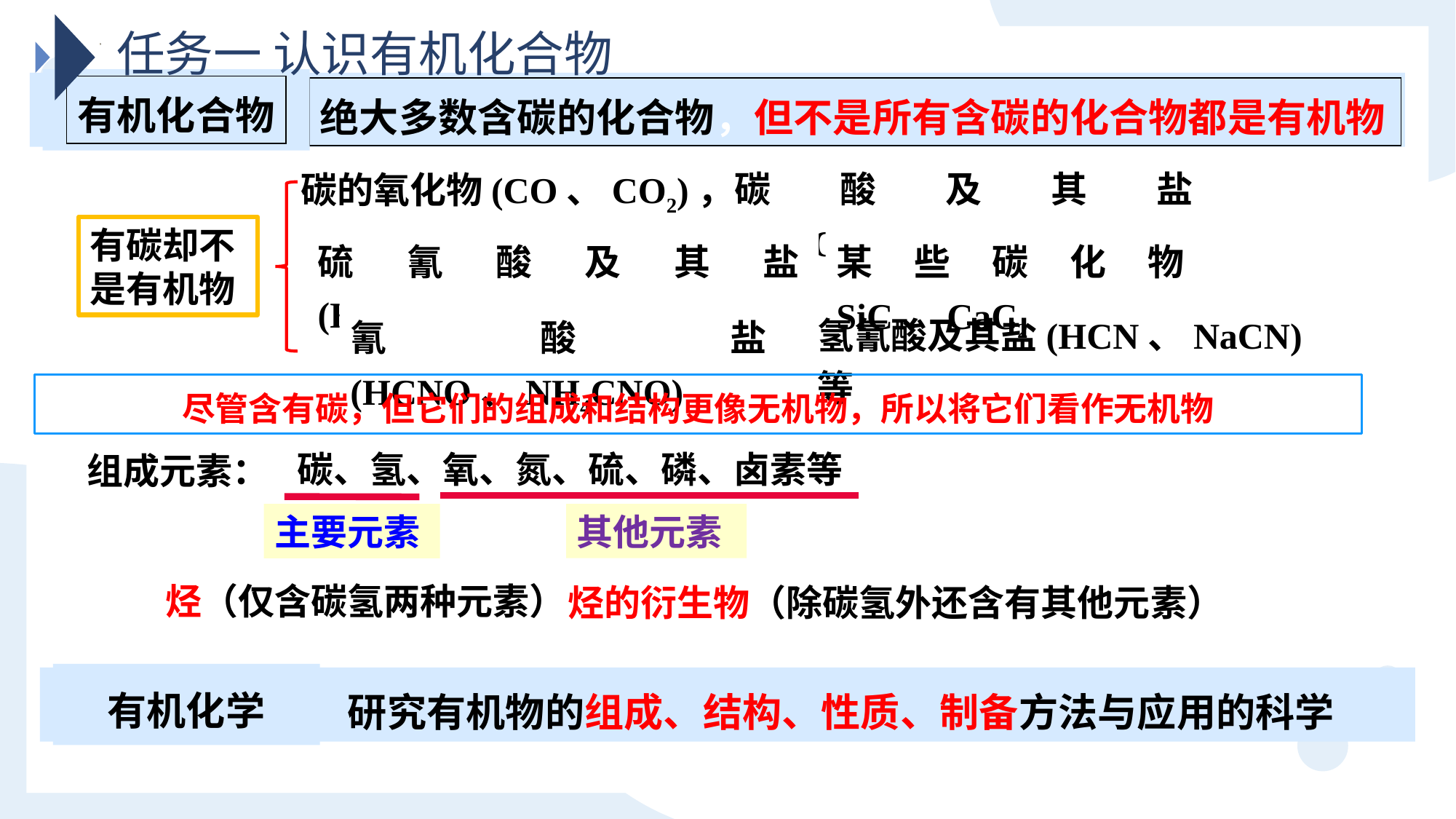

任务一 认识有机化合物

有机化合物

绝大多数含碳的化合物，但不是所有含碳的化合物都是有机物
碳的氧化物(CO、CO2)，
碳酸及其盐(H2CO3、Na2CO3)

有碳却不是有机物
某些碳化物SiC、CaC2
硫氰酸及其盐(HSCN、KSCN)
氢氰酸及其盐(HCN、NaCN)等
氰酸盐(HCNO、NH4CNO)
尽管含有碳，但它们的组成和结构更像无机物，所以将它们看作无机物
碳、氢、氧、氮、硫、磷、卤素等
组成元素：
其他元素
主要元素
烃（仅含碳氢两种元素）
烃的衍生物（除碳氢外还含有其他元素）

有机化学
研究有机物的组成、结构、性质、制备方法与应用的科学